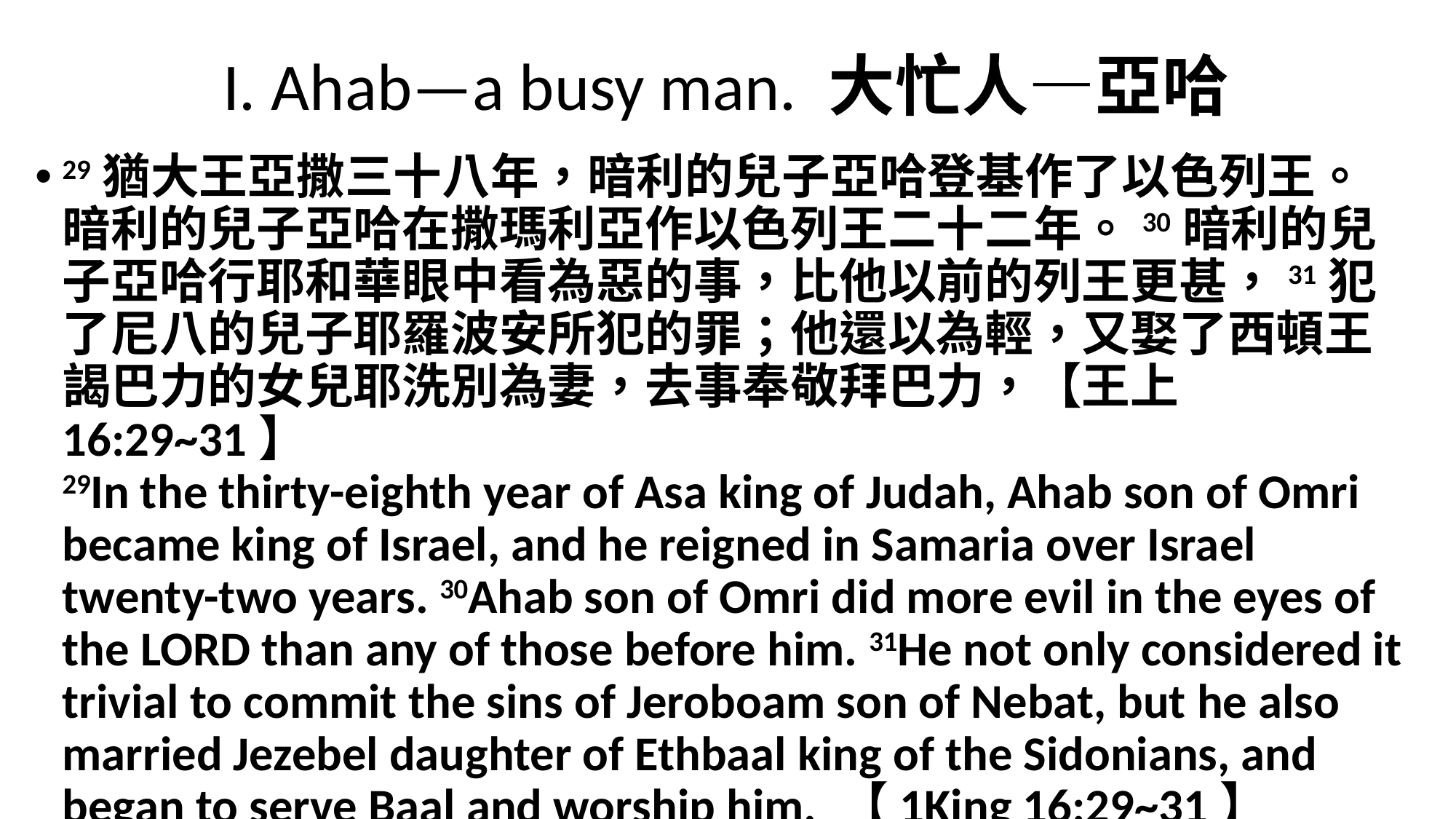

# I. Ahab—a busy man. 大忙人—亞哈
29猶大王亞撒三十八年，暗利的兒子亞哈登基作了以色列王。暗利的兒子亞哈在撒瑪利亞作以色列王二十二年。30暗利的兒子亞哈行耶和華眼中看為惡的事，比他以前的列王更甚，31犯了尼八的兒子耶羅波安所犯的罪；他還以為輕，又娶了西頓王謁巴力的女兒耶洗別為妻，去事奉敬拜巴力，【王上 16:29~31】
29In the thirty-eighth year of Asa king of Judah, Ahab son of Omri became king of Israel, and he reigned in Samaria over Israel twenty-two years. 30Ahab son of Omri did more evil in the eyes of the LORD than any of those before him. 31He not only considered it trivial to commit the sins of Jeroboam son of Nebat, but he also married Jezebel daughter of Ethbaal king of the Sidonians, and began to serve Baal and worship him. 【1King 16:29~31】